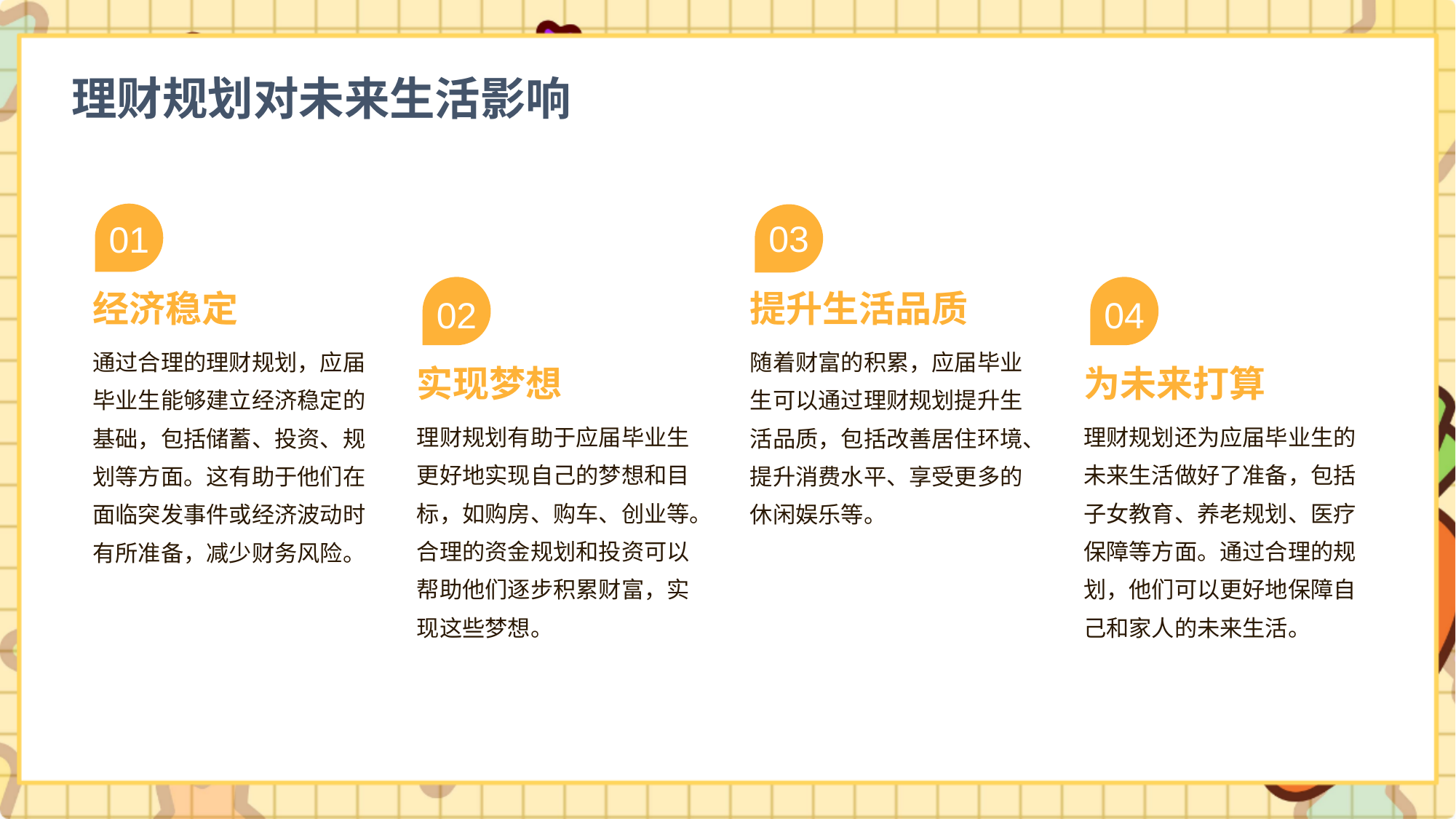

理财规划对未来生活影响

03

01
经济稳定
提升生活品质

02
04
通过合理的理财规划，应届毕业生能够建立经济稳定的基础，包括储蓄、投资、规划等方面。这有助于他们在面临突发事件或经济波动时有所准备，减少财务风险。
随着财富的积累，应届毕业生可以通过理财规划提升生活品质，包括改善居住环境、提升消费水平、享受更多的休闲娱乐等。
实现梦想
为未来打算
理财规划有助于应届毕业生更好地实现自己的梦想和目标，如购房、购车、创业等。合理的资金规划和投资可以帮助他们逐步积累财富，实现这些梦想。
理财规划还为应届毕业生的未来生活做好了准备，包括子女教育、养老规划、医疗保障等方面。通过合理的规划，他们可以更好地保障自己和家人的未来生活。